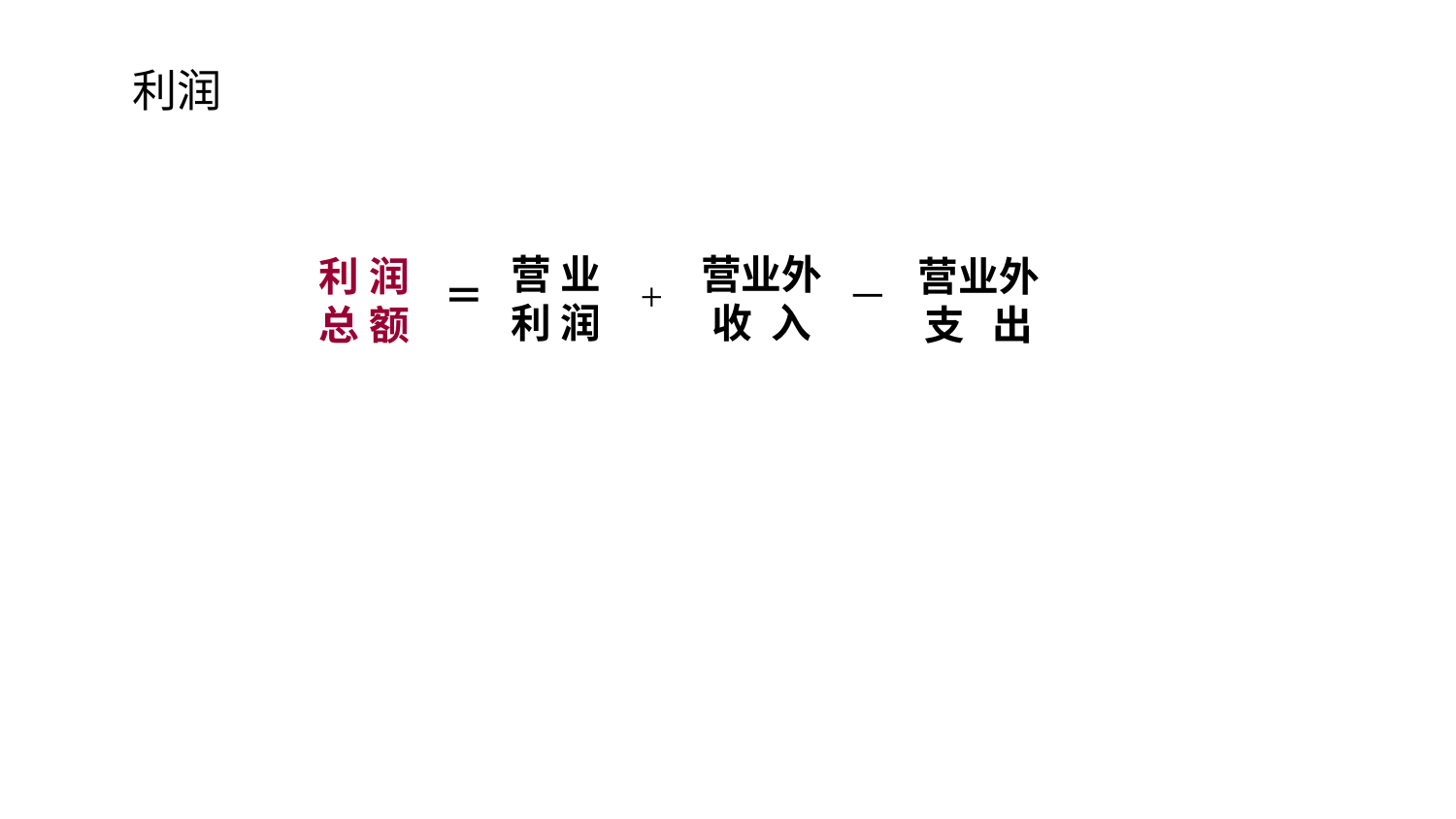

# 利润
＝
+
－
营 业利 润
营业外
收  入
利 润
总 额
营业外
支   出